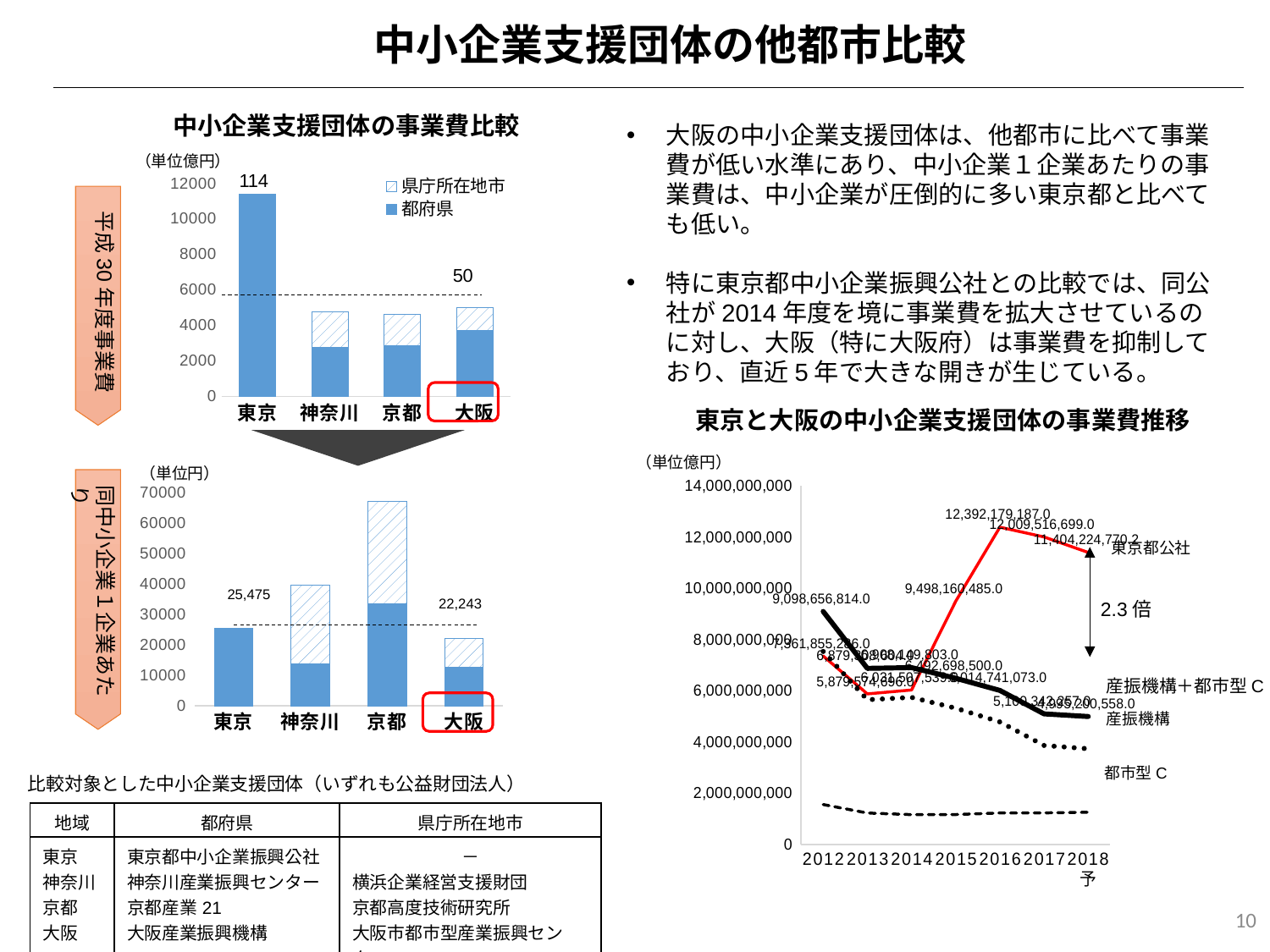

中小企業支援団体の他都市比較
中小企業支援団体の事業費比較
大阪の中小企業支援団体は、他都市に比べて事業費が低い水準にあり、中小企業１企業あたりの事業費は、中小企業が圧倒的に多い東京都と比べても低い。

特に東京都中小企業振興公社との比較では、同公社が2014年度を境に事業費を拡大させているのに対し、大阪（特に大阪府）は事業費を抑制しており、直近5年で大きな開きが生じている。
（単位億円）
114

### Chart

| Category | 都府県 | 県庁所在地市 |
|---|---|---|
| 東京 | 11404.0 | None |
| 神奈川 | 2775.0 | 1973.0 |
| 京都 | 2847.0 | 1768.0 |
| 大阪 | 3737.0 | 1258.0 |
平成30年度事業費
50

東京と大阪の中小企業支援団体の事業費推移

（単位億円）
（単位円）

### Chart

| Category | 東京都 | 大阪府 | 大阪市 | 府市合計 |
|---|---|---|---|---|
| 2012 | 7361855286.0 | 7539105976.0 | 1559550838.0 | 9098656814.0 |
| 2013 | 5879574696.0 | 5650773866.0 | 1228534738.0 | 6879308604.0 |
| 2014 | 6031507539.0 | 5742714851.0 | 1165434952.0 | 6908149803.0 |
| 2015 | 9498160485.0 | 5322096141.0 | 1170602359.0 | 6492698500.0 |
| 2016 | 12392179187.0 | 4785406106.0 | 1229334967.0 | 6014741073.0 |
| 2017 | 12009516699.0 | 3866701971.0 | 1233640286.0 | 5100342257.0 |
| 2018予 | 11404224770.249905 | 3737236000.0 | 1257964558.0 | 4995200558.0 |
同中小企業１企業あたり

### Chart

| Category | 都府県 | 県庁所在地市 |
|---|---|---|
| 東京 | 25475.24962136337 | None |
| 神奈川 | 13876.894147771032 | 25689.15399041467 |
| 京都 | 33615.34556444948 | 33525.93855924171 |
| 大阪 | 12755.376408310096 | 9487.627709480354 |
東京都公社

25,475
22,243
2.3倍
産振機構＋都市型C

産振機構
都市型C
比較対象とした中小企業支援団体（いずれも公益財団法人）
| 地域 | 都府県 | 県庁所在地市 |
| --- | --- | --- |
| 東京 神奈川 京都 大阪 | 東京都中小企業振興公社 神奈川産業振興センター 京都産業21 大阪産業振興機構 | － 横浜企業経営支援財団 京都高度技術研究所 大阪市都市型産業振興センター |
10